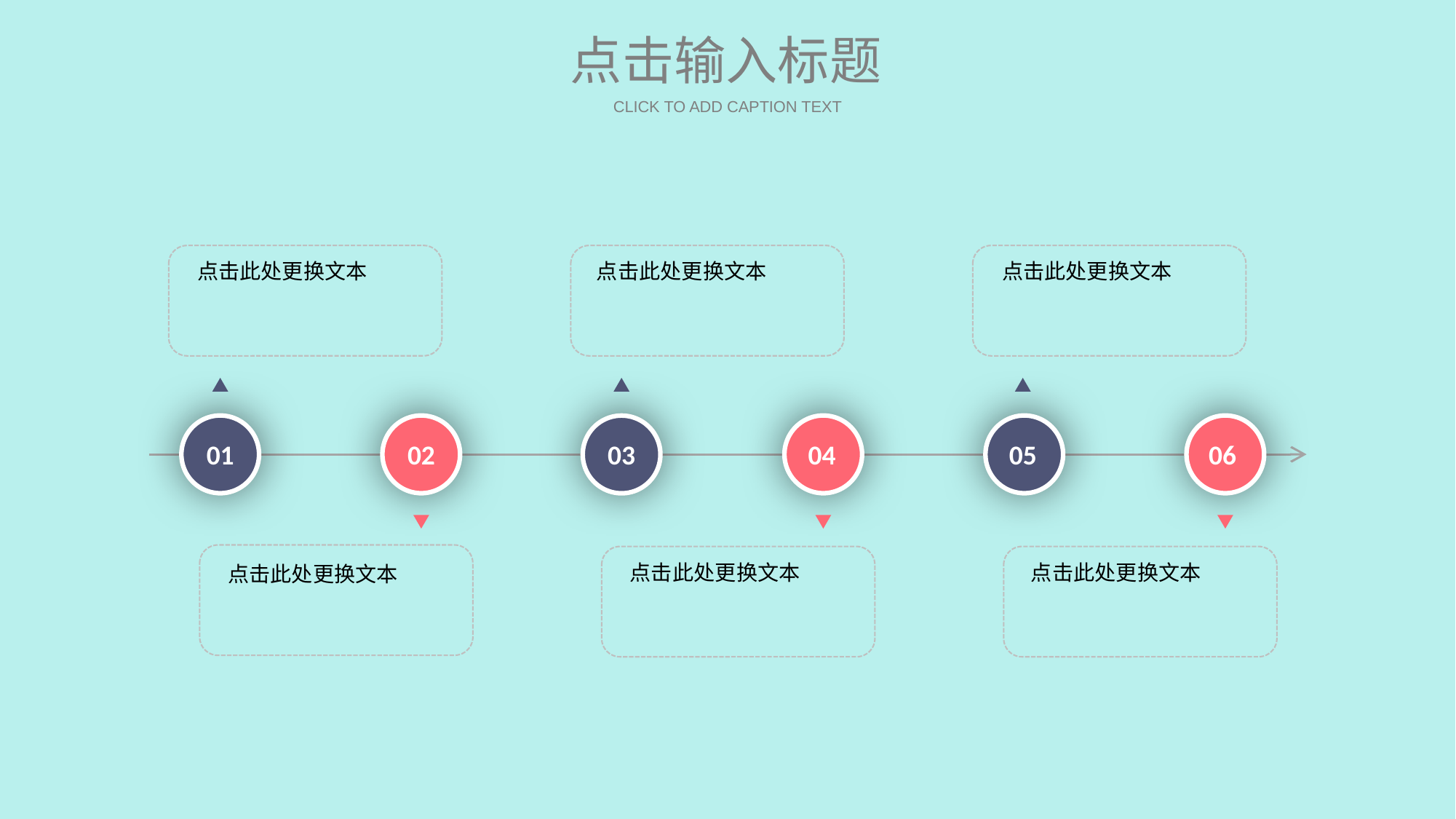

点击输入标题
CLICK TO ADD CAPTION TEXT

点击此处更换文本
点击此处更换文本
点击此处更换文本

01
02
03
04
05
06

点击此处更换文本
点击此处更换文本
点击此处更换文本